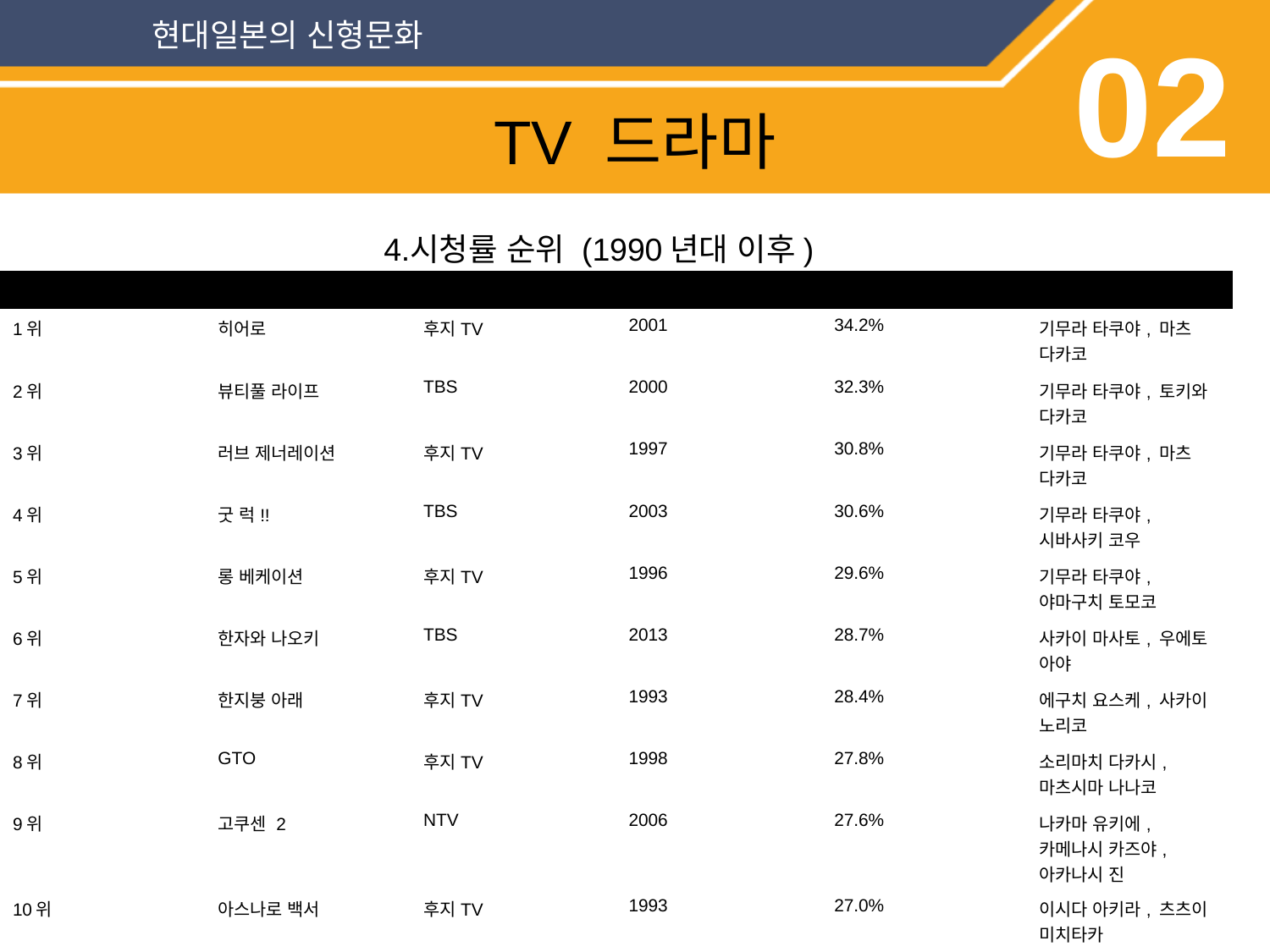

현대일본의 신형문화
02
TV 드라마
4.시청률 순위 (1990년대 이후)
| 순위 | 제목 | 방송국 | 연도 | 평균 시청률 | 주연배우 |
| --- | --- | --- | --- | --- | --- |
| 1위 | 히어로 | 후지TV | 2001 | 34.2% | 기무라 타쿠야, 마츠 다카코 |
| 2위 | 뷰티풀 라이프 | TBS | 2000 | 32.3% | 기무라 타쿠야, 토키와 다카코 |
| 3위 | 러브 제너레이션 | 후지TV | 1997 | 30.8% | 기무라 타쿠야, 마츠 다카코 |
| 4위 | 굿 럭!! | TBS | 2003 | 30.6% | 기무라 타쿠야, 시바사키 코우 |
| 5위 | 롱 베케이션 | 후지TV | 1996 | 29.6% | 기무라 타쿠야, 야마구치 토모코 |
| 6위 | 한자와 나오키 | TBS | 2013 | 28.7% | 사카이 마사토, 우에토 아야 |
| 7위 | 한지붕 아래 | 후지TV | 1993 | 28.4% | 에구치 요스케, 사카이 노리코 |
| 8위 | GTO | 후지TV | 1998 | 27.8% | 소리마치 다카시, 마츠시마 나나코 |
| 9위 | 고쿠센 2 | NTV | 2006 | 27.6% | 나카마 유키에, 카메나시 카즈야, 아카나시 진 |
| 10위 | 아스나로 백서 | 후지TV | 1993 | 27.0% | 이시다 아키라, 츠츠이 미치타카 |